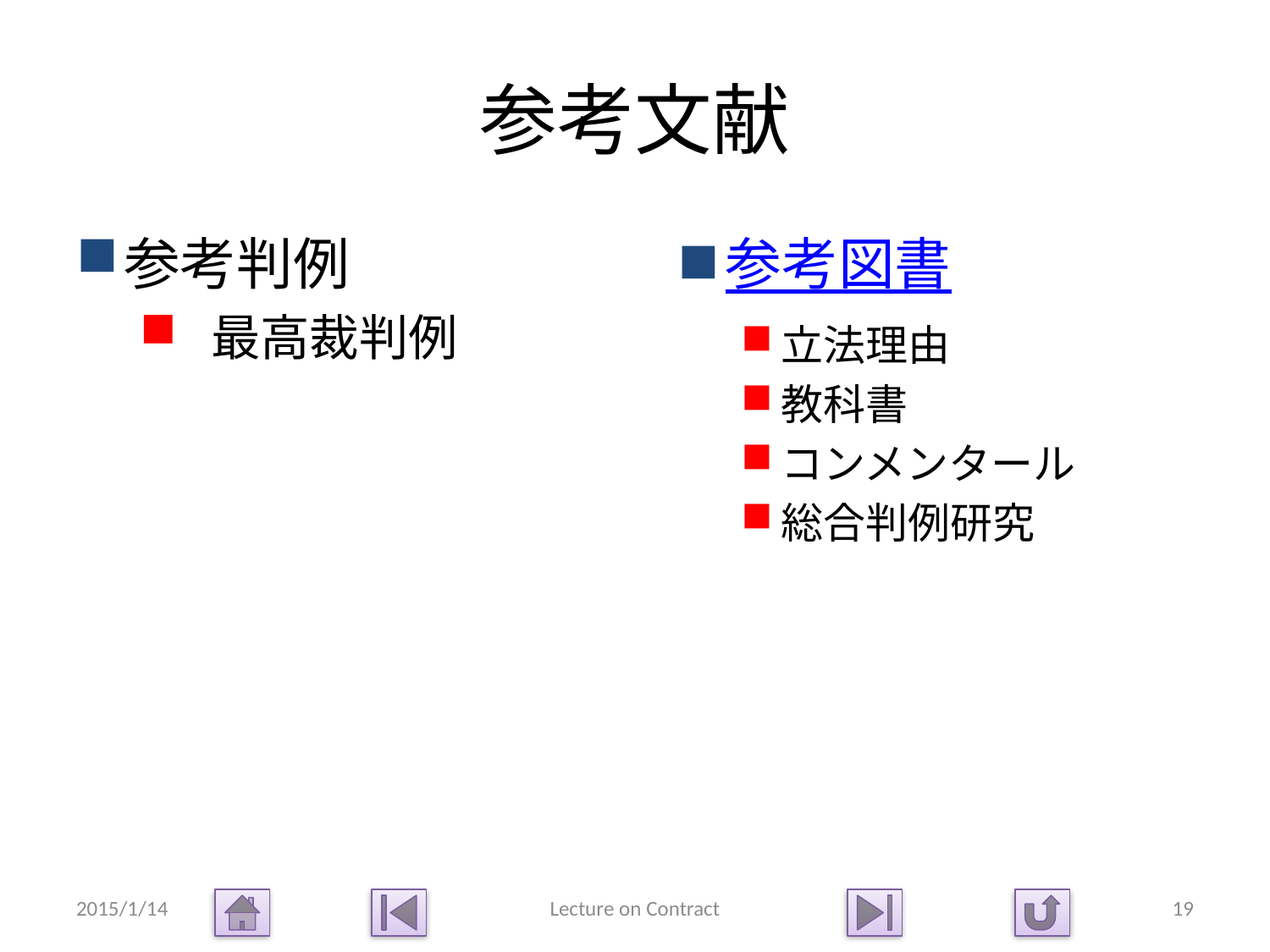

# 参考文献
参考判例
最高裁判例

参考図書
立法理由
教科書
コンメンタール
総合判例研究
2015/1/14
Lecture on Contract
19